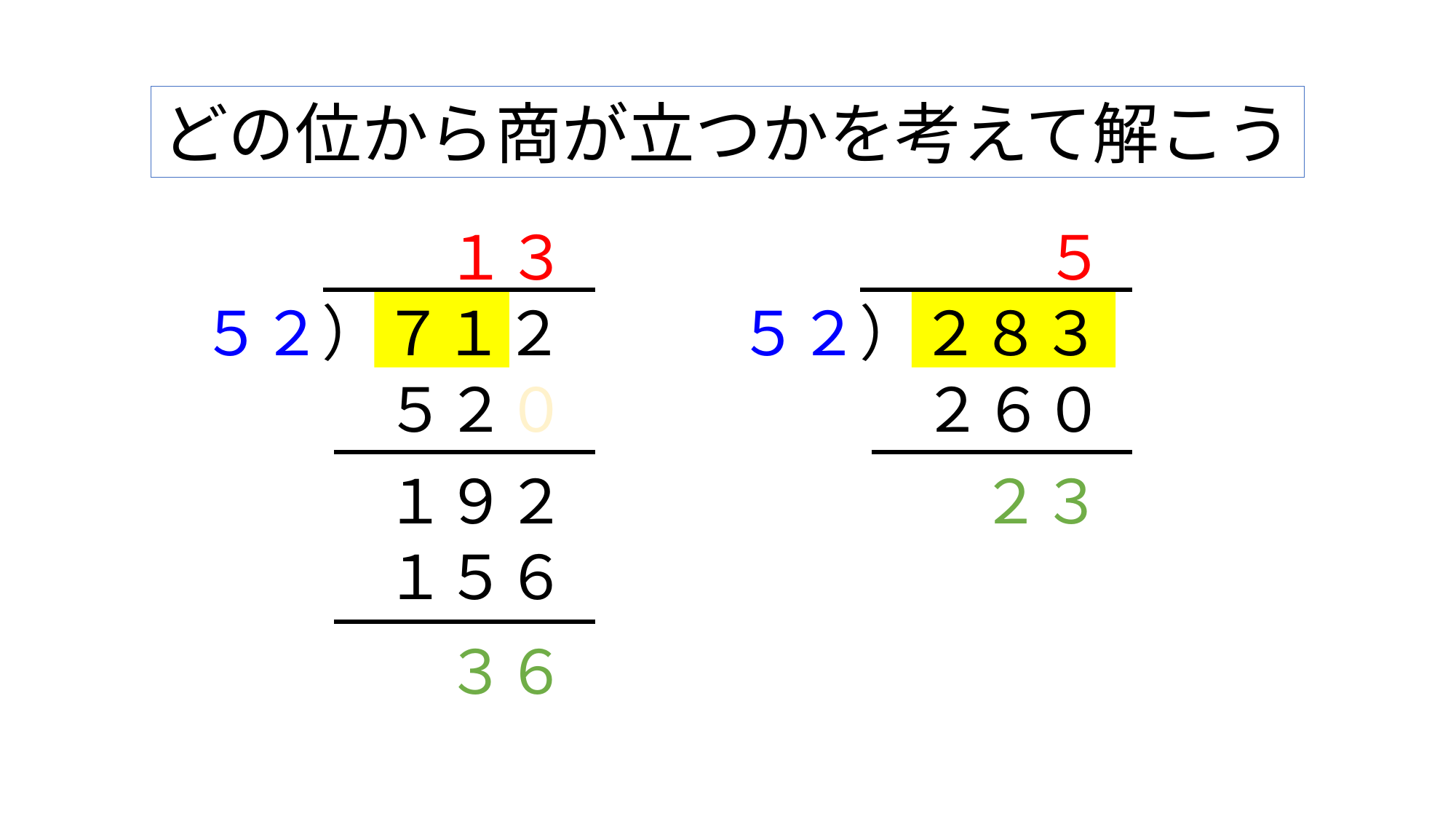

どの位から商が立つかを考えて解こう
１
３
５
５２）７１２

５２）２８３

５２０
２６０
１９２
２３
１５６
３６